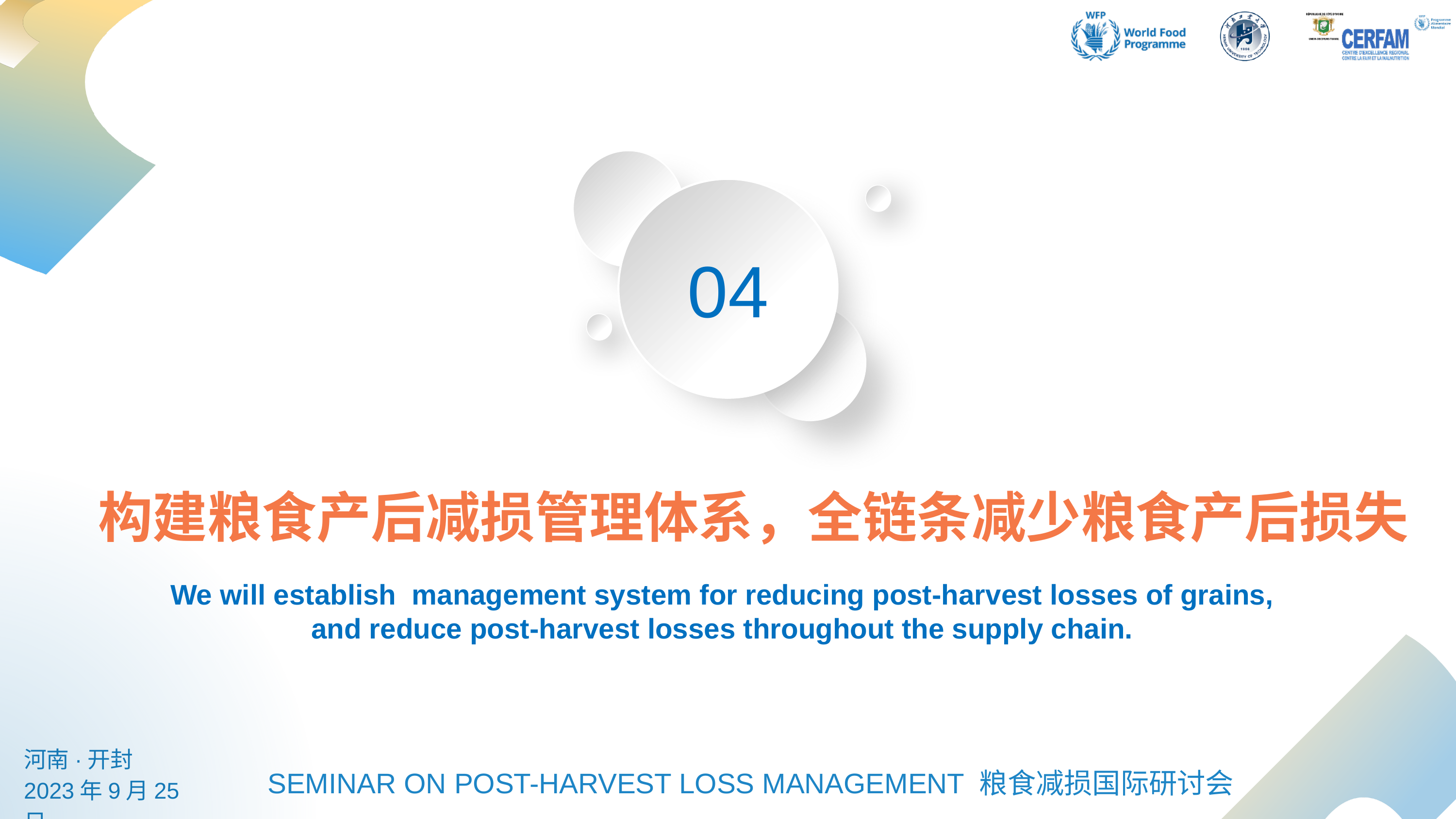

04

构建粮食产后减损管理体系，全链条减少粮食产后损失

We will establish  management system for reducing post-harvest losses of grains, and reduce post-harvest losses throughout the supply chain.

河南·开封
2023年9月25日
SEMINAR ON POST-HARVEST LOSS MANAGEMENT 粮食减损国际研讨会